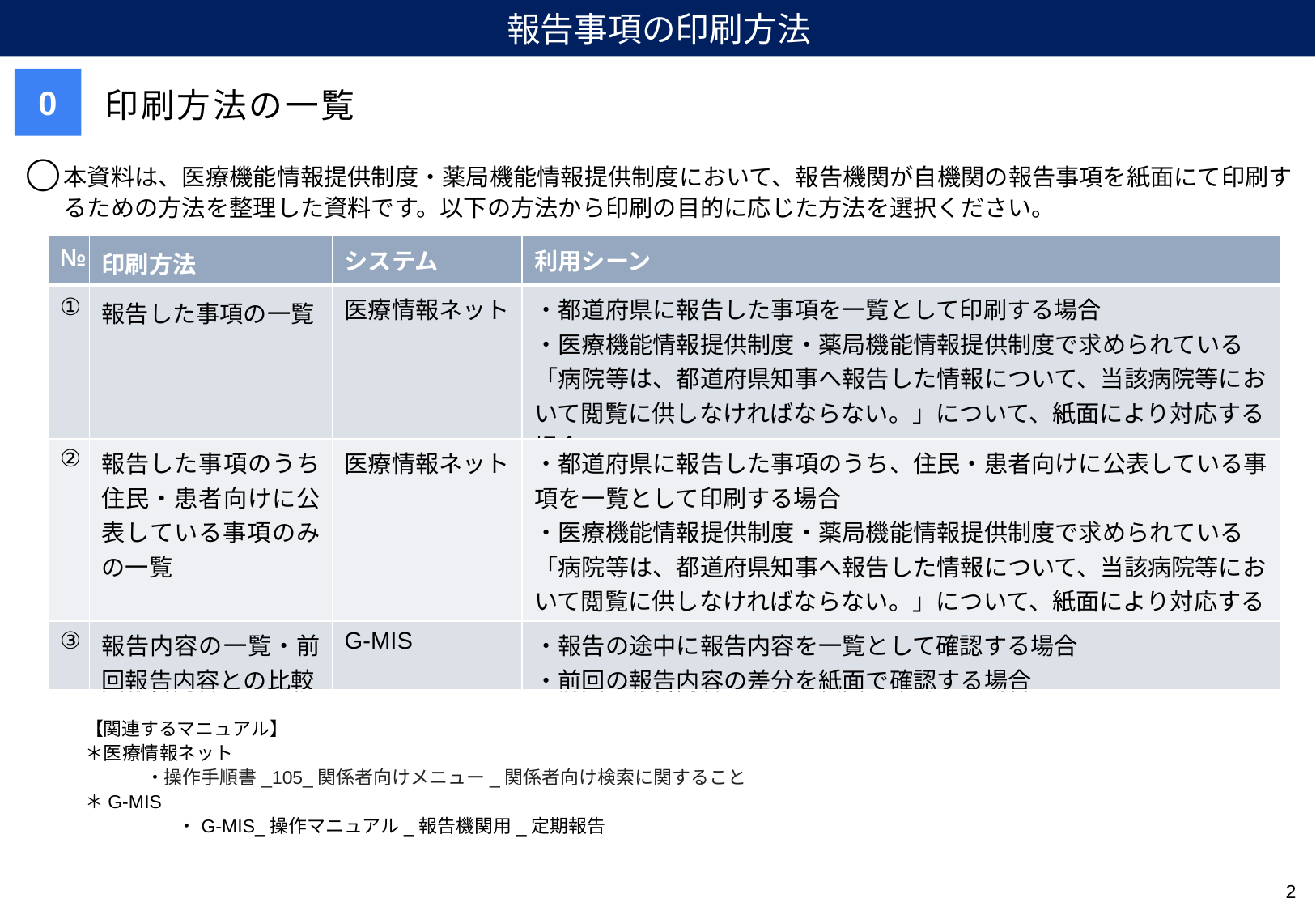

報告事項の印刷方法
0
印刷方法の一覧
本資料は、医療機能情報提供制度・薬局機能情報提供制度において、報告機関が自機関の報告事項を紙面にて印刷するための方法を整理した資料です。以下の方法から印刷の目的に応じた方法を選択ください。
| № | 印刷方法 | システム | 利用シーン |
| --- | --- | --- | --- |
| ① | 報告した事項の一覧 | 医療情報ネット | ・都道府県に報告した事項を一覧として印刷する場合 ・医療機能情報提供制度・薬局機能情報提供制度で求められている「病院等は、都道府県知事へ報告した情報について、当該病院等において閲覧に供しなければならない。」について、紙面により対応する場合 |
| ② | 報告した事項のうち住民・患者向けに公表している事項のみの一覧 | 医療情報ネット | ・都道府県に報告した事項のうち、住民・患者向けに公表している事項を一覧として印刷する場合 ・医療機能情報提供制度・薬局機能情報提供制度で求められている「病院等は、都道府県知事へ報告した情報について、当該病院等において閲覧に供しなければならない。」について、紙面により対応する場合 |
| ③ | 報告内容の一覧・前回報告内容との比較 | G-MIS | ・報告の途中に報告内容を一覧として確認する場合 ・前回の報告内容の差分を紙面で確認する場合 |
【関連するマニュアル】
＊医療情報ネット
・操作手順書_105_関係者向けメニュー_関係者向け検索に関すること
＊G-MIS
　　　　　・G-MIS_操作マニュアル_報告機関用_定期報告
2